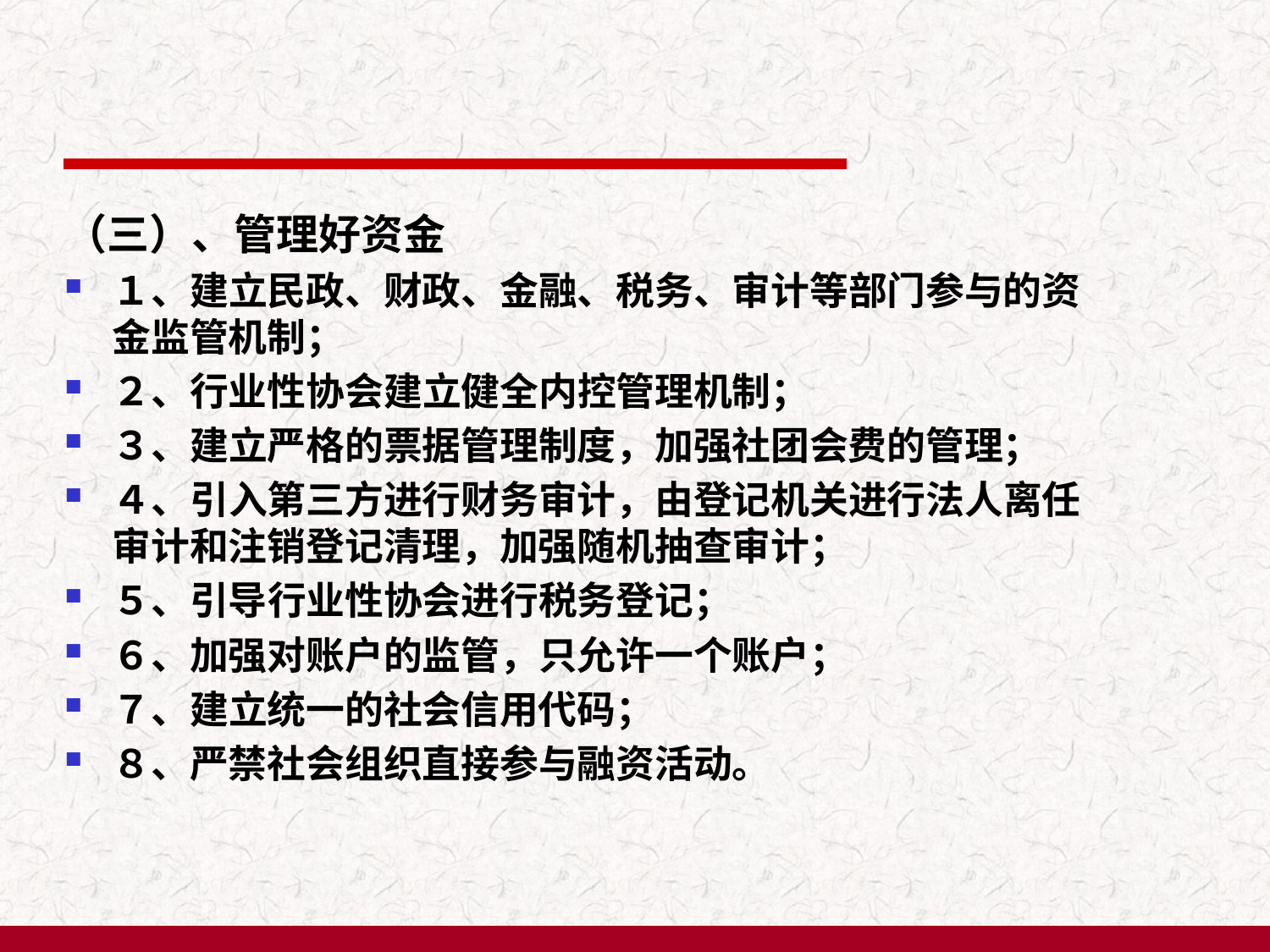

（三）、管理好资金
１、建立民政、财政、金融、税务、审计等部门参与的资金监管机制；
２、行业性协会建立健全内控管理机制；
３、建立严格的票据管理制度，加强社团会费的管理；
４、引入第三方进行财务审计，由登记机关进行法人离任审计和注销登记清理，加强随机抽查审计；
５、引导行业性协会进行税务登记；
６、加强对账户的监管，只允许一个账户；
７、建立统一的社会信用代码；
８、严禁社会组织直接参与融资活动。